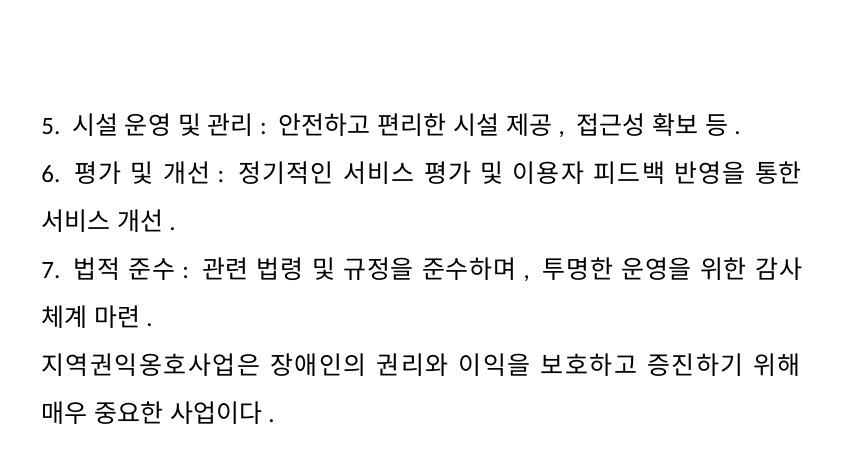

5. 시설 운영 및 관리: 안전하고 편리한 시설 제공, 접근성 확보 등.
6. 평가 및 개선: 정기적인 서비스 평가 및 이용자 피드백 반영을 통한 서비스 개선.
7. 법적 준수: 관련 법령 및 규정을 준수하며, 투명한 운영을 위한 감사 체계 마련.
지역권익옹호사업은 장애인의 권리와 이익을 보호하고 증진하기 위해 매우 중요한 사업이다.